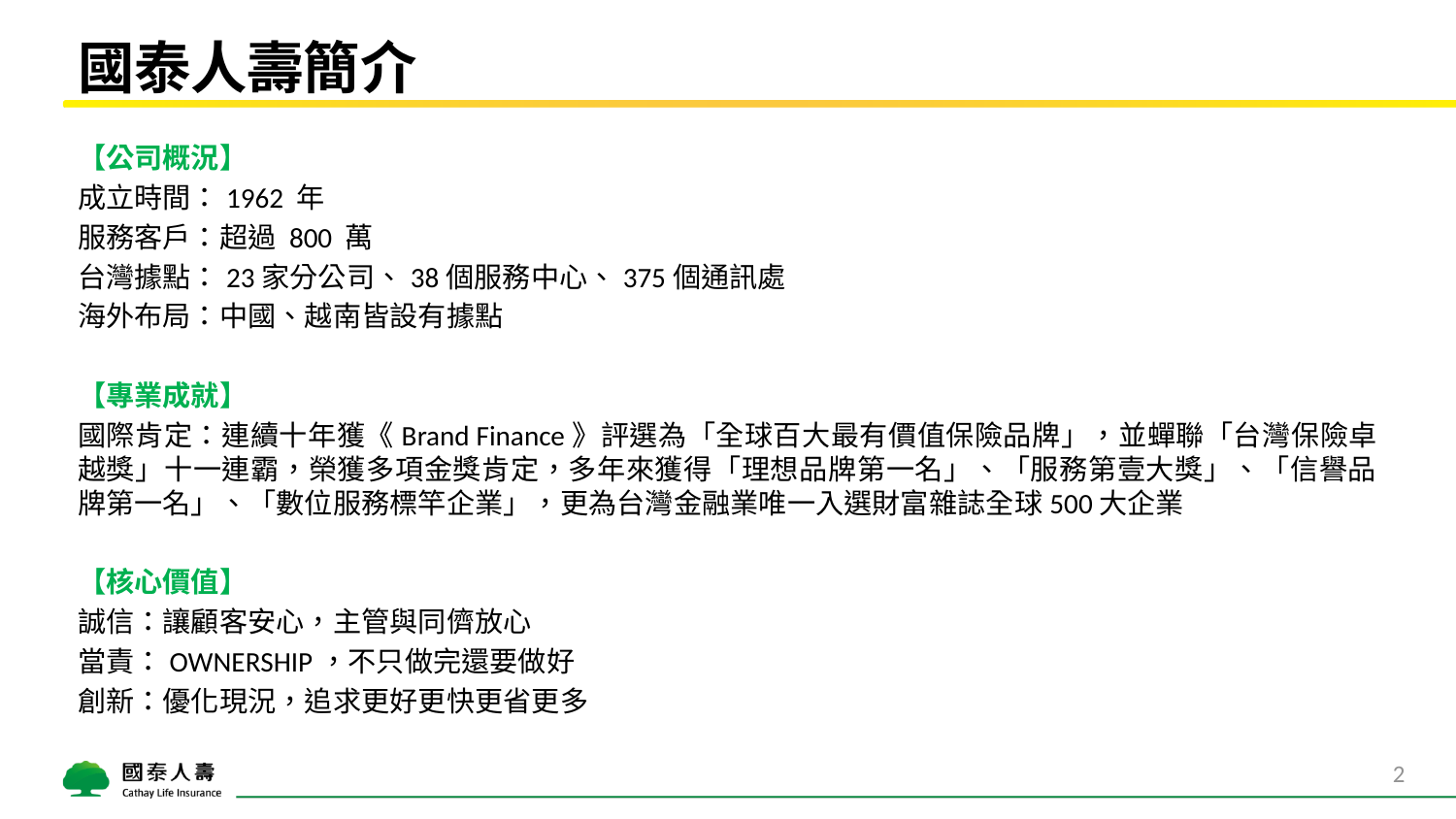

# 國泰人壽簡介
【公司概況】
成立時間：1962 年
服務客戶：超過 800 萬
台灣據點：23家分公司、38個服務中心、375個通訊處
海外布局：中國、越南皆設有據點

【專業成就】
國際肯定：連續十年獲《Brand Finance》評選為「全球百大最有價值保險品牌」，並蟬聯「台灣保險卓越獎」十一連霸，榮獲多項金獎肯定，多年來獲得「理想品牌第一名」、「服務第壹大獎」、「信譽品牌第一名」、「數位服務標竿企業」，更為台灣金融業唯一入選財富雜誌全球500大企業

【核心價值】
誠信：讓顧客安心，主管與同儕放心
當責：OWNERSHIP，不只做完還要做好
創新：優化現況，追求更好更快更省更多
2